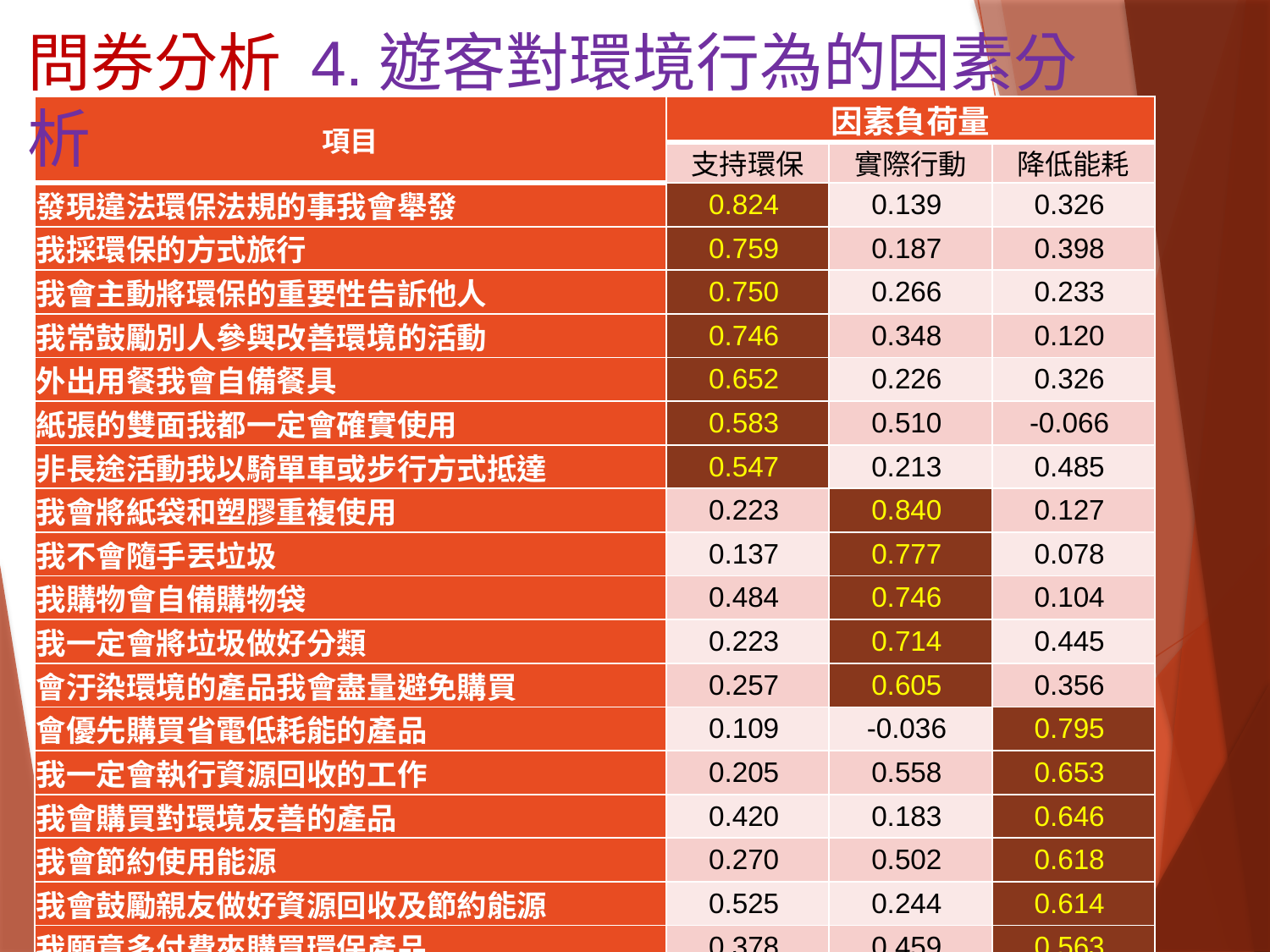

問券分析 4.遊客對環境行為的因素分析
| 項目 | 因素負荷量 |  |  |
| --- | --- | --- | --- |
|  | 支持環保 | 實際行動 | 降低能耗 |
| 發現違法環保法規的事我會舉發 | 0.824 | 0.139 | 0.326 |
| 我採環保的方式旅行 | 0.759 | 0.187 | 0.398 |
| 我會主動將環保的重要性告訴他人 | 0.750 | 0.266 | 0.233 |
| 我常鼓勵別人參與改善環境的活動 | 0.746 | 0.348 | 0.120 |
| 外出用餐我會自備餐具 | 0.652 | 0.226 | 0.326 |
| 紙張的雙面我都一定會確實使用 | 0.583 | 0.510 | -0.066 |
| 非長途活動我以騎單車或步行方式抵達 | 0.547 | 0.213 | 0.485 |
| 我會將紙袋和塑膠重複使用 | 0.223 | 0.840 | 0.127 |
| 我不會隨手丟垃圾 | 0.137 | 0.777 | 0.078 |
| 我購物會自備購物袋 | 0.484 | 0.746 | 0.104 |
| 我一定會將垃圾做好分類 | 0.223 | 0.714 | 0.445 |
| 會汙染環境的產品我會盡量避免購買 | 0.257 | 0.605 | 0.356 |
| 會優先購買省電低耗能的產品 | 0.109 | -0.036 | 0.795 |
| 我一定會執行資源回收的工作 | 0.205 | 0.558 | 0.653 |
| 我會購買對環境友善的產品 | 0.420 | 0.183 | 0.646 |
| 我會節約使用能源 | 0.270 | 0.502 | 0.618 |
| 我會鼓勵親友做好資源回收及節約能源 | 0.525 | 0.244 | 0.614 |
| 我願意多付費來購買環保產品 | 0.378 | 0.459 | 0.563 |
| 特徵值 | 4.578 | 4.210 | 3.588 |
| 佔總變異量% | 25.4 | 23.4 | 19.9 |
| Cronbach’s α | 0.903 | 0.879 | 0.885 |